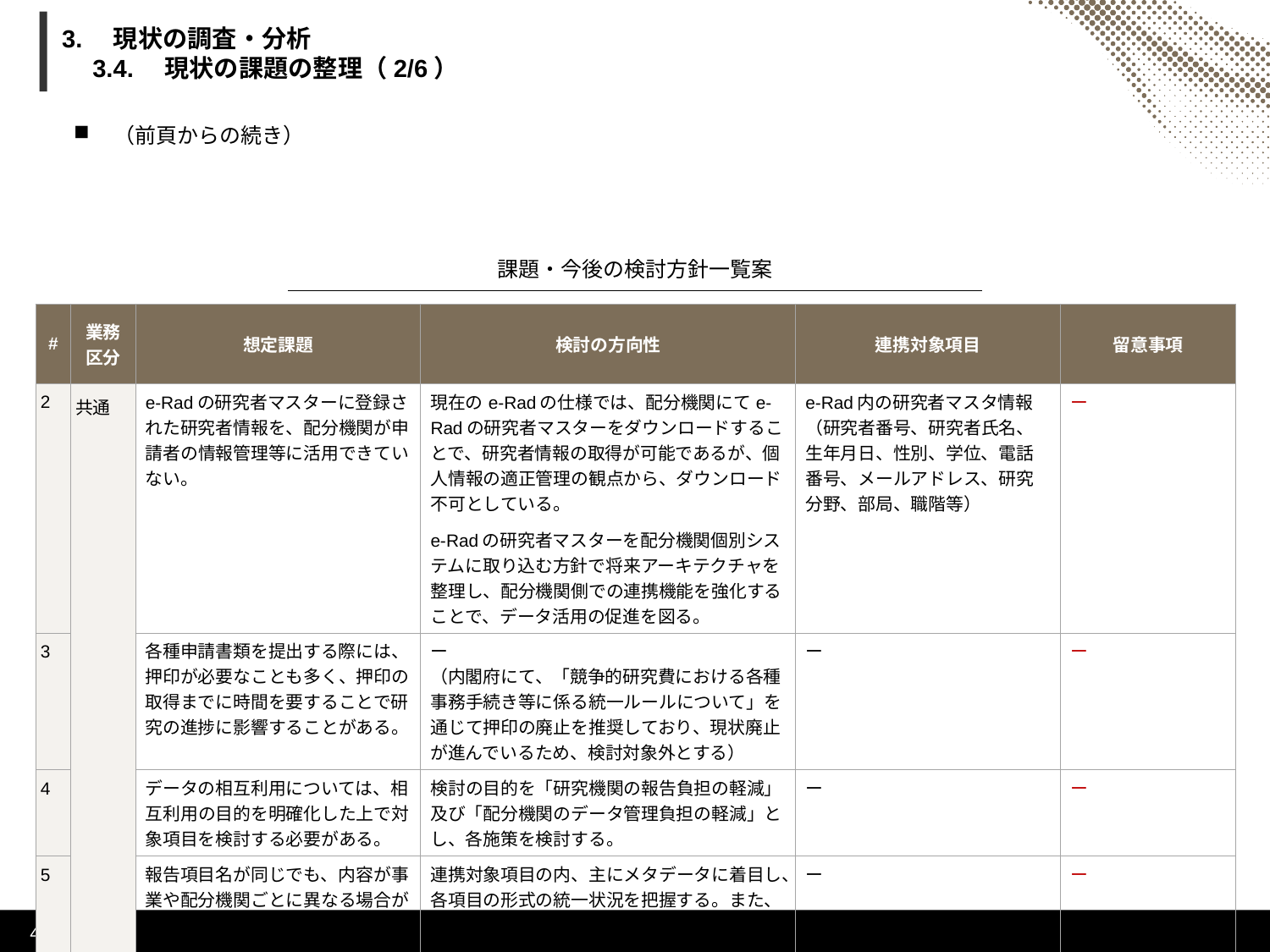

# 3.　現状の調査・分析 　3.4.　現状の課題の整理（2/6）
（前頁からの続き）
課題・今後の検討方針一覧案
| # | 業務 区分 | 想定課題 | 検討の方向性 | 連携対象項目 | 留意事項 |
| --- | --- | --- | --- | --- | --- |
| 2 | 共通 | e-Radの研究者マスターに登録された研究者情報を、配分機関が申請者の情報管理等に活用できていない。 | 現在のe-Radの仕様では、配分機関にてe-Radの研究者マスターをダウンロードすることで、研究者情報の取得が可能であるが、個人情報の適正管理の観点から、ダウンロード不可としている。 e-Radの研究者マスターを配分機関個別システムに取り込む方針で将来アーキテクチャを整理し、配分機関側での連携機能を強化することで、データ活用の促進を図る。 | e-Rad内の研究者マスタ情報（研究者番号、研究者氏名、生年月日、性別、学位、電話番号、メールアドレス、研究分野、部局、職階等） | ー |
| 3 | 共通 | 各種申請書類を提出する際には、押印が必要なことも多く、押印の取得までに時間を要することで研究の進捗に影響することがある。 | ー （内閣府にて、「競争的研究費における各種事務手続き等に係る統一ルールについて」を通じて押印の廃止を推奨しており、現状廃止が進んでいるため、検討対象外とする） | ー | ー |
| 4 | 共通 | データの相互利用については、相互利用の目的を明確化した上で対象項目を検討する必要がある。 | 検討の目的を「研究機関の報告負担の軽減」及び「配分機関のデータ管理負担の軽減」とし、各施策を検討する。 | ー | ー |
| 5 | 共通 | 報告項目名が同じでも、内容が事業や配分機関ごとに異なる場合がある（例えば研究者名のフリガナが「ひらがな」なのか「カタカナ」なのか等）ことで、データの標準化や相互利用が困難になっており、確認負担も高くなっている。 | 連携対象項目の内、主にメタデータに着目し、各項目の形式の統一状況を把握する。また、GIFや子ども班での先行検討事例などを参考に、連携対象項目毎の推奨形式案を整理する。 （具体的な提案内容は、別途「データ項目一覧」として整理予定） | ー | ー |